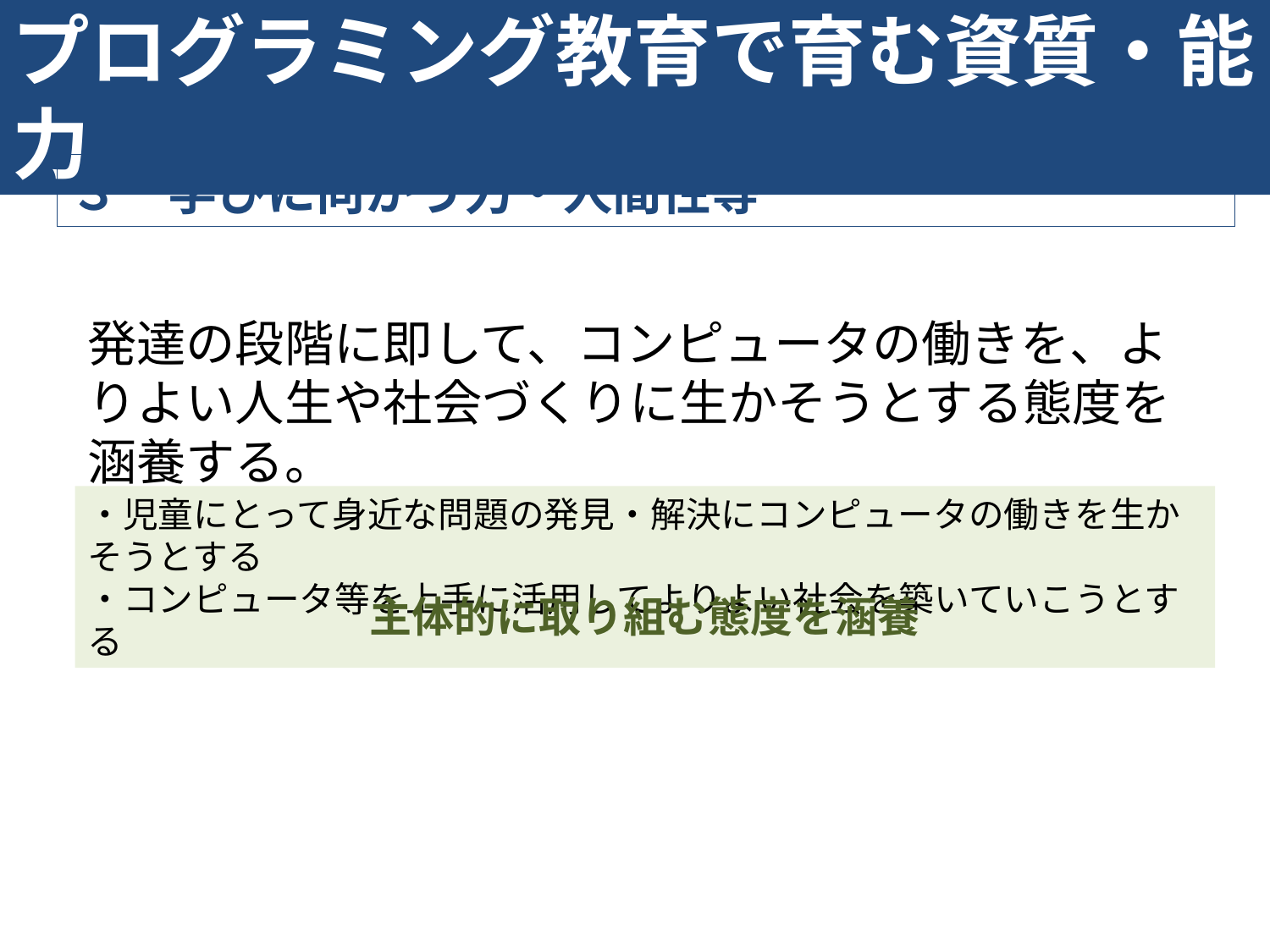

プログラミング教育で育む資質・能力
３　学びに向かう力・人間性等
発達の段階に即して、コンピュータの働きを、よりよい人生や社会づくりに生かそうとする態度を涵養する。
・児童にとって身近な問題の発見・解決にコンピュータの働きを生かそうとする
・コンピュータ等を上手に活用してよりよい社会を築いていこうとする
主体的に取り組む態度を涵養